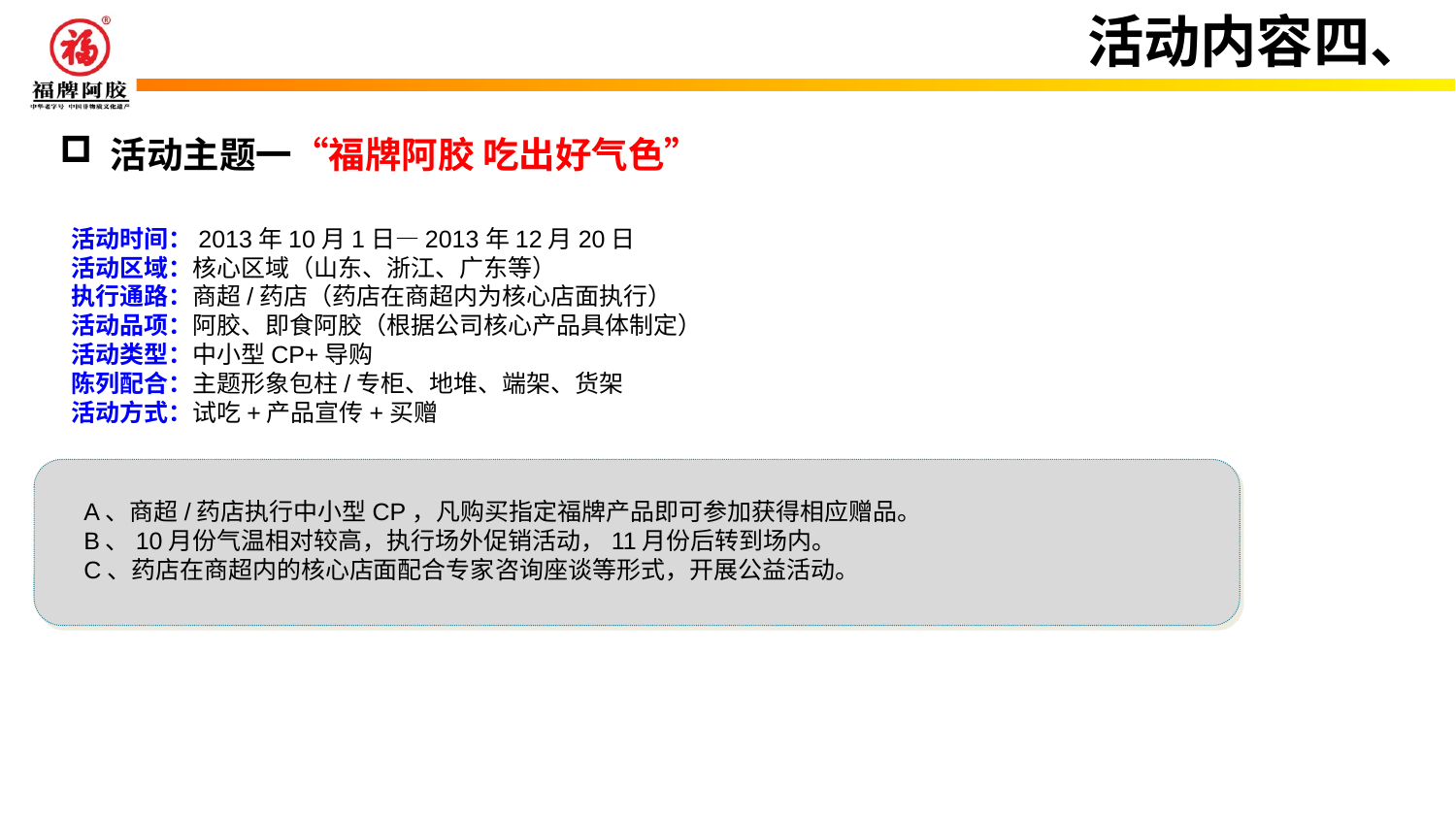

活动内容四、
 活动主题一“福牌阿胶 吃出好气色”

活动时间：2013年10月1日—2013年12月20日
活动区域：核心区域（山东、浙江、广东等）
执行通路：商超/药店（药店在商超内为核心店面执行）
活动品项：阿胶、即食阿胶（根据公司核心产品具体制定）
活动类型：中小型CP+导购
陈列配合：主题形象包柱/专柜、地堆、端架、货架
活动方式：试吃+产品宣传+买赠

    A、商超/药店执行中小型CP，凡购买指定福牌产品即可参加获得相应赠品。
    B、10月份气温相对较高，执行场外促销活动，11月份后转到场内。
    C、药店在商超内的核心店面配合专家咨询座谈等形式，开展公益活动。